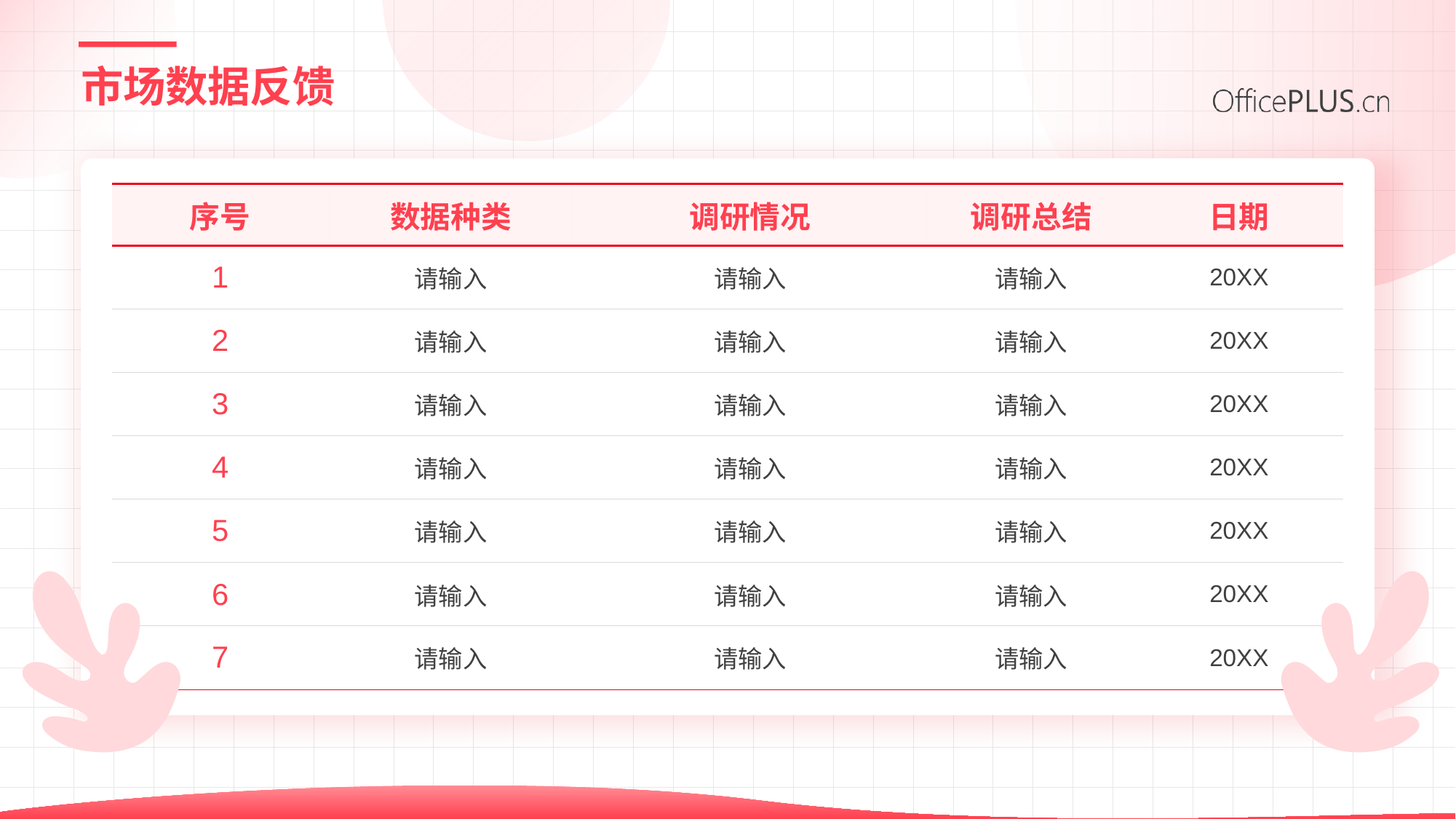

# 市场数据反馈

| 序号 | 数据种类 | 调研情况 | 调研总结 | 日期 |
| --- | --- | --- | --- | --- |
| 1 | 请输入 | 请输入 | 请输入 | 20XX |
| 2 | 请输入 | 请输入 | 请输入 | 20XX |
| 3 | 请输入 | 请输入 | 请输入 | 20XX |
| 4 | 请输入 | 请输入 | 请输入 | 20XX |
| 5 | 请输入 | 请输入 | 请输入 | 20XX |
| 6 | 请输入 | 请输入 | 请输入 | 20XX |
| 7 | 请输入 | 请输入 | 请输入 | 20XX |